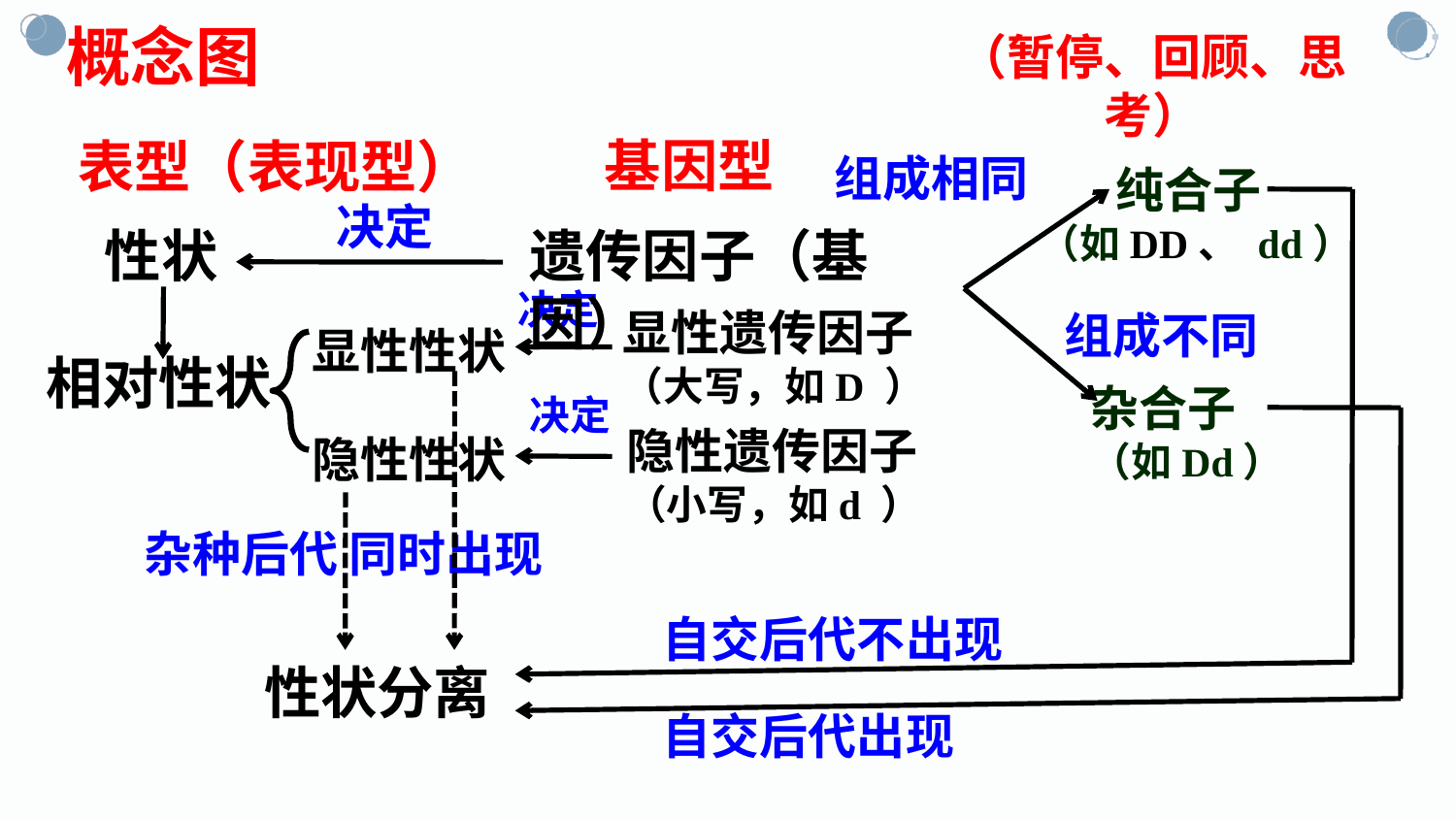

概念图
（暂停、回顾、思考）
基因型
表型（表现型）
组成相同
      纯合子
（如DD、 dd）
决定
性状
遗传因子（基因）
显性遗传因子
（大写，如D ）
组成不同
显性性状

相对性状
杂合子
（如Dd）
隐性遗传因子
（小写，如d ）
隐性性状
杂种后代 同时出现
自交后代不出现
性状分离
自交后代出现
决定
决定